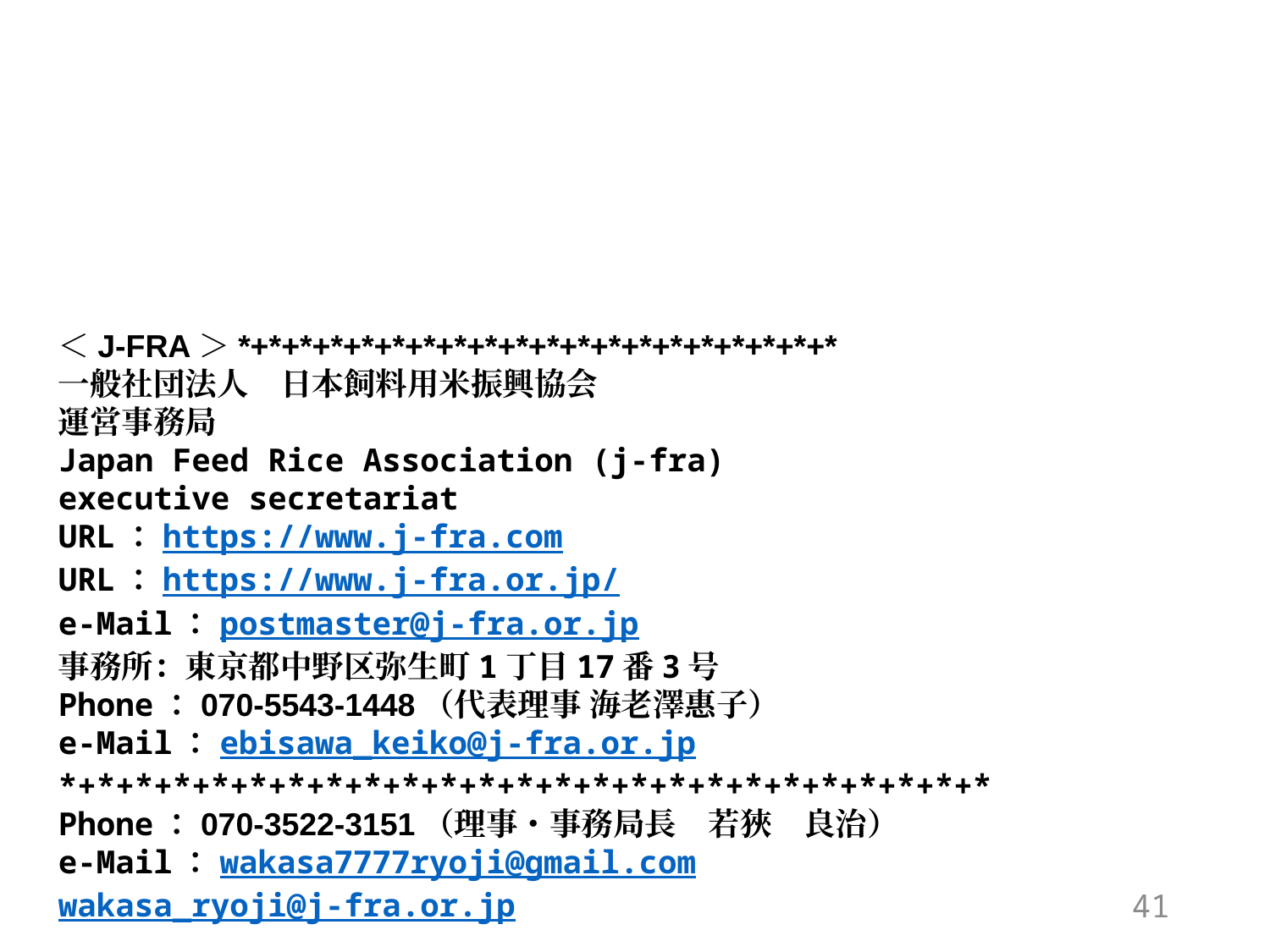

＜J-FRA＞*+*+*+*+*+*+*+*+*+*+*+*+*+*+*+*+*+*+*+*
一般社団法人　日本飼料用米振興協会
運営事務局
Japan Feed Rice Association (j-fra)
executive secretariat
URL：https://www.j-fra.com
URL：https://www.j-fra.or.jp/
e-Mail：postmaster@j-fra.or.jp
事務所：東京都中野区弥生町1丁目17番3号
Phone：070-5543-1448（代表理事 海老澤惠子）
e-Mail：ebisawa_keiko@j-fra.or.jp
*+*+*+*+*+*+*+*+*+*+*+*+*+*+*+*+*+*+*+*+*+*+*+*+*
Phone：070-3522-3151（理事・事務局長　若狹　良治）
e-Mail：wakasa7777ryoji@gmail.com 　wakasa_ryoji@j-fra.or.jp
41